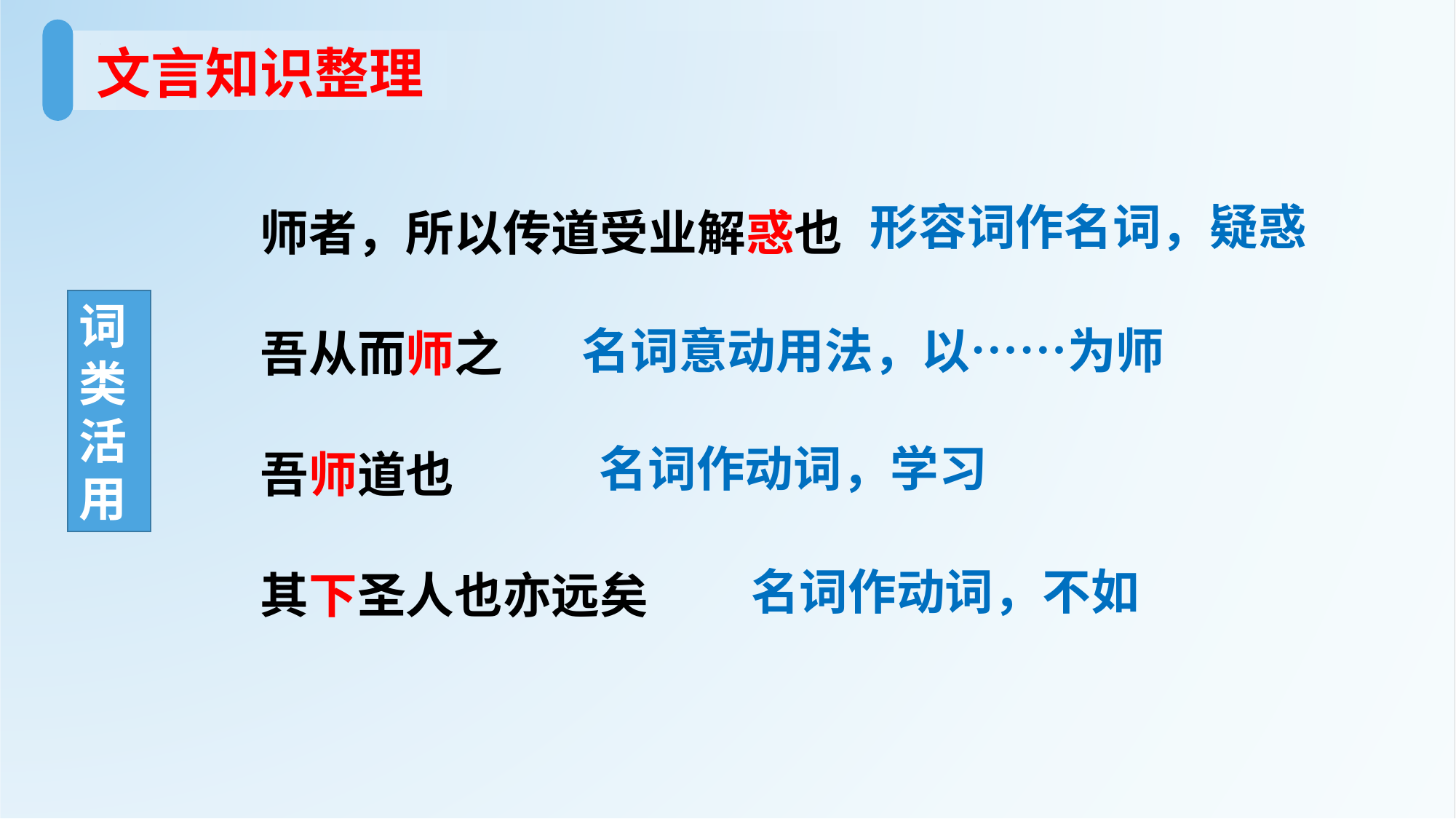

文言知识整理
形容词作名词，疑惑
师者，所以传道受业解惑也
词 类 活 用
名词意动用法，以……为师
吾从而师之
名词作动词，学习
吾师道也
名词作动词，不如
其下圣人也亦远矣